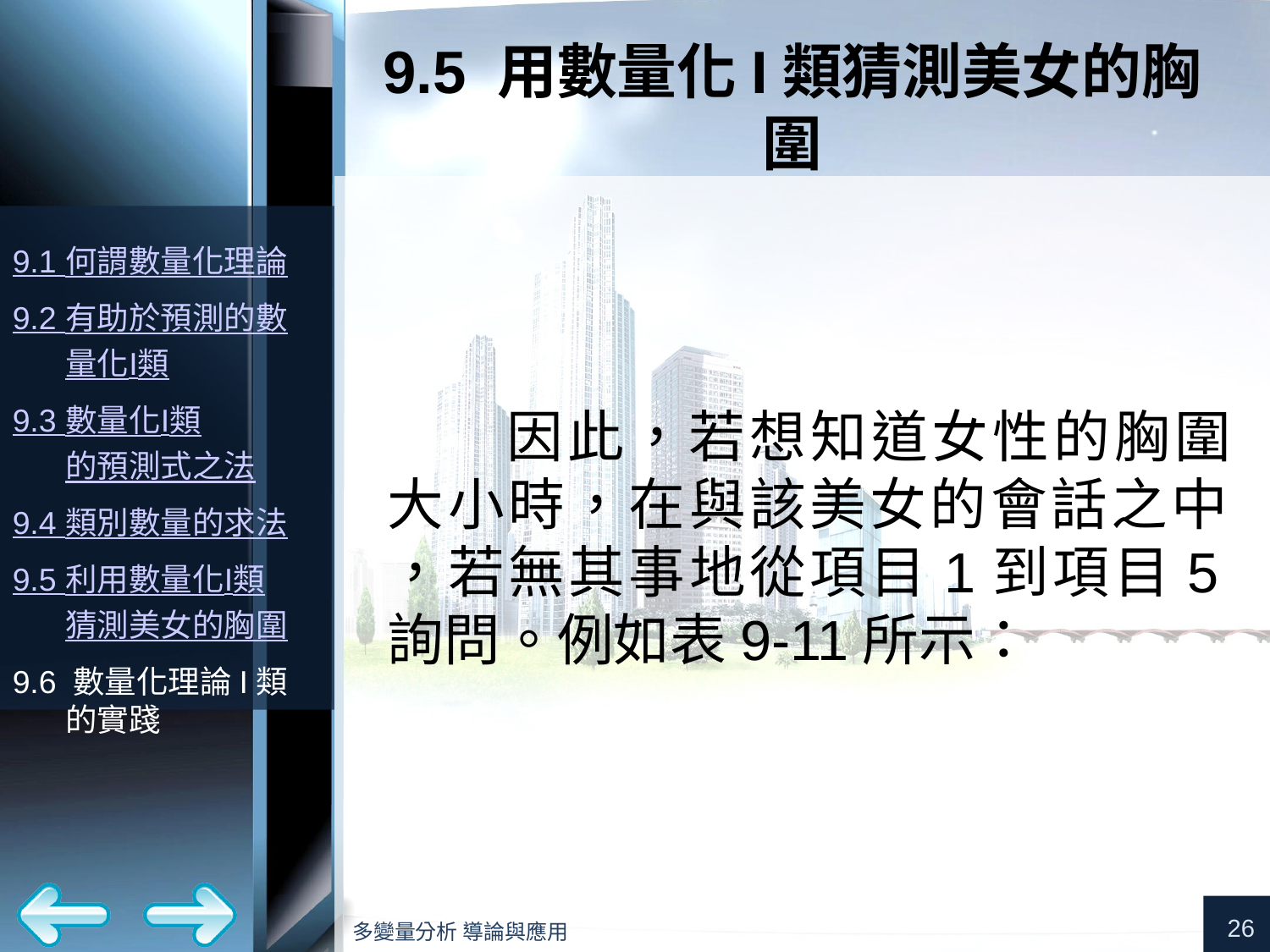

# 9.5 用數量化I類猜測美女的胸圍
因此，若想知道女性的胸圍大小時，在與該美女的會話之中
，若無其事地從項目1到項目5詢問。例如表9-11所示：
26
多變量分析 導論與應用